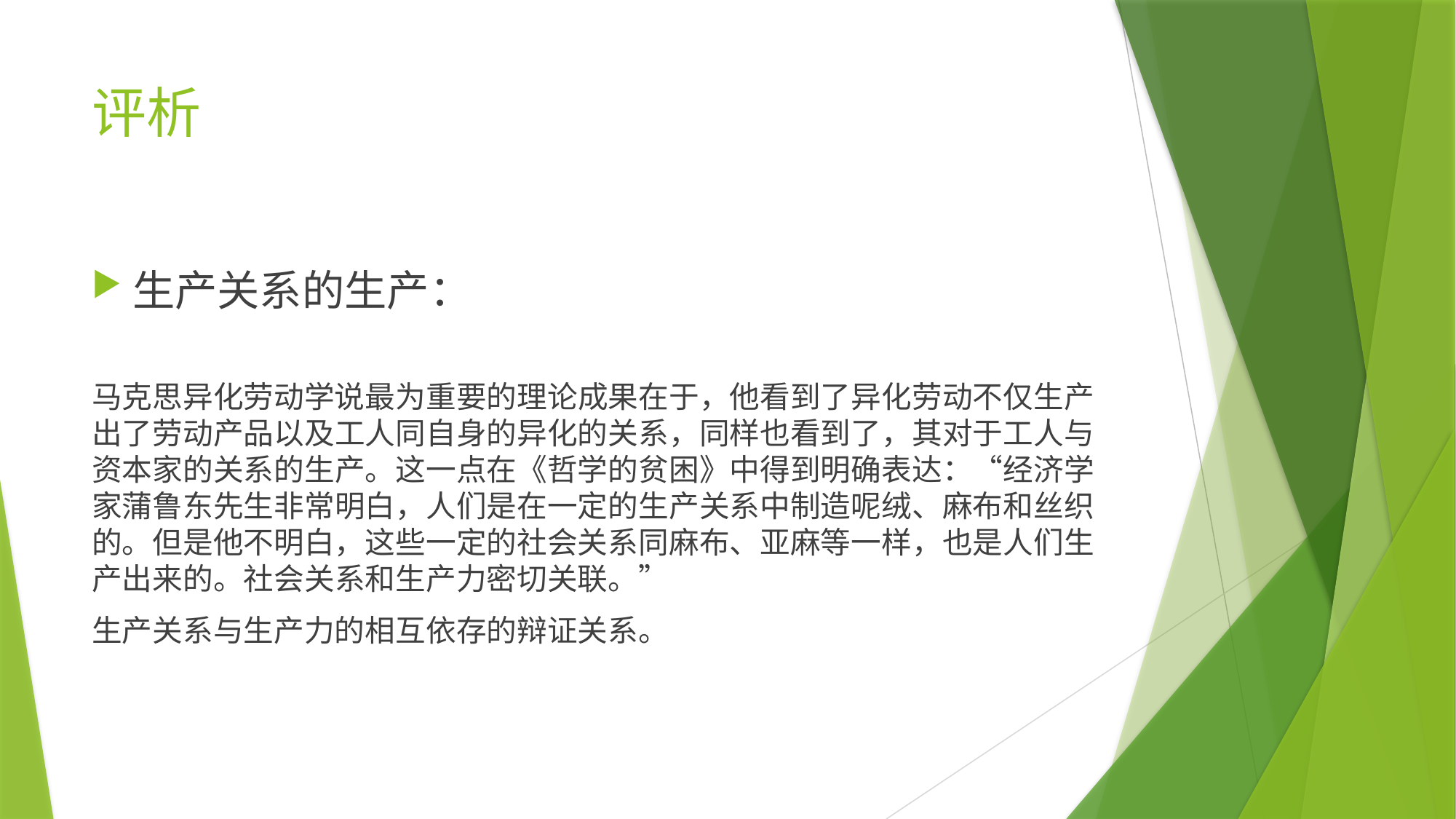

# 评析
生产关系的生产：

马克思异化劳动学说最为重要的理论成果在于，他看到了异化劳动不仅生产出了劳动产品以及工人同自身的异化的关系，同样也看到了，其对于工人与资本家的关系的生产。这一点在《哲学的贫困》中得到明确表达：“经济学家蒲鲁东先生非常明白，人们是在一定的生产关系中制造呢绒、麻布和丝织的。但是他不明白，这些一定的社会关系同麻布、亚麻等一样，也是人们生产出来的。社会关系和生产力密切关联。”
生产关系与生产力的相互依存的辩证关系。